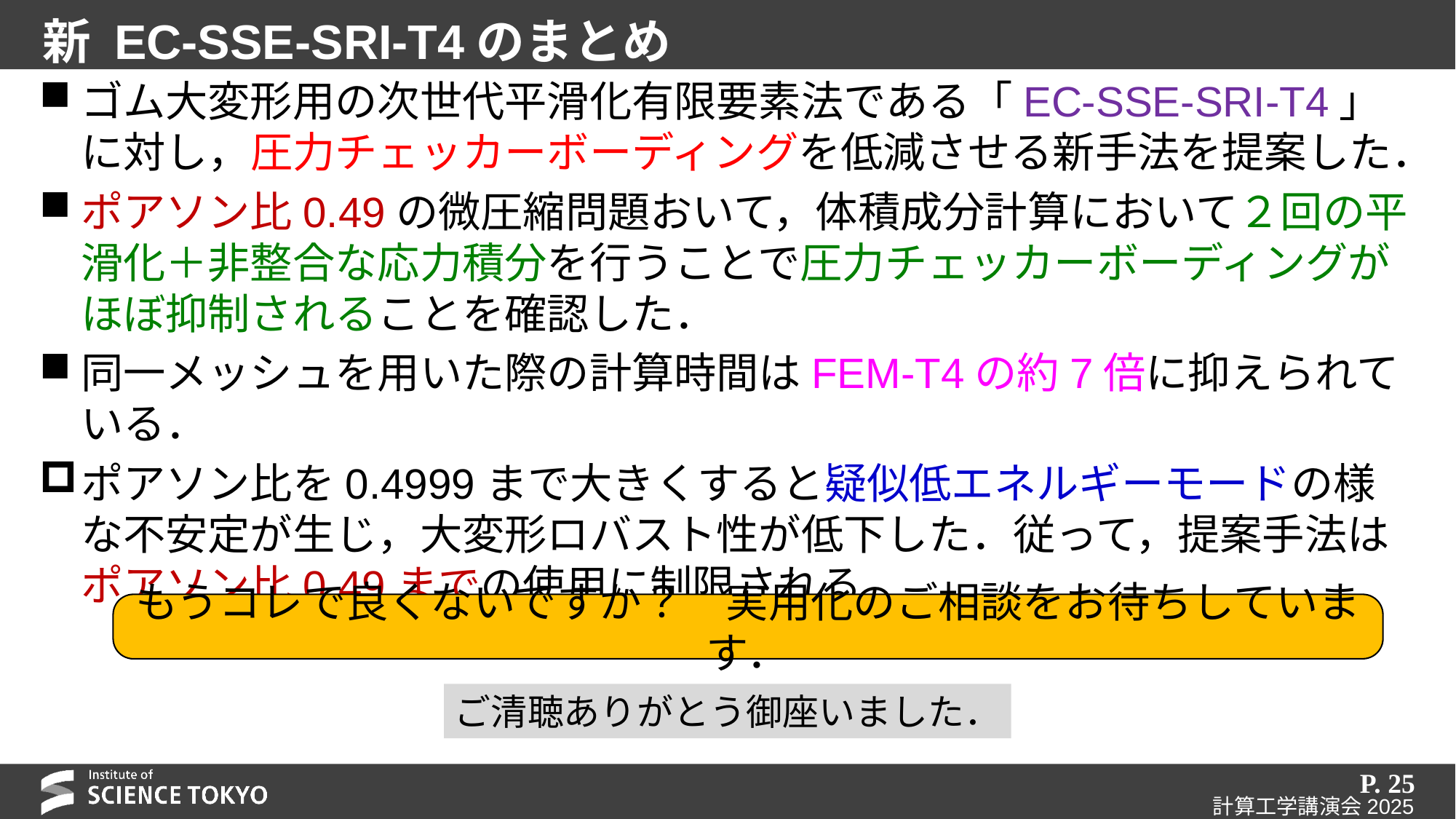

# 新 EC-SSE-SRI-T4のまとめ
ゴム大変形用の次世代平滑化有限要素法である「EC-SSE-SRI-T4」に対し，圧力チェッカーボーディングを低減させる新手法を提案した．
ポアソン比0.49の微圧縮問題おいて，体積成分計算において２回の平滑化＋非整合な応力積分を行うことで圧力チェッカーボーディングがほぼ抑制されることを確認した．
同一メッシュを用いた際の計算時間はFEM-T4の約7倍に抑えられている．
ポアソン比を0.4999まで大きくすると疑似低エネルギーモードの様な不安定が生じ，大変形ロバスト性が低下した．従って，提案手法はポアソン比0.49までの使用に制限される．

もうコレで良くないですか？　実用化のご相談をお待ちしています．
ご清聴ありがとう御座いました．
P. 25